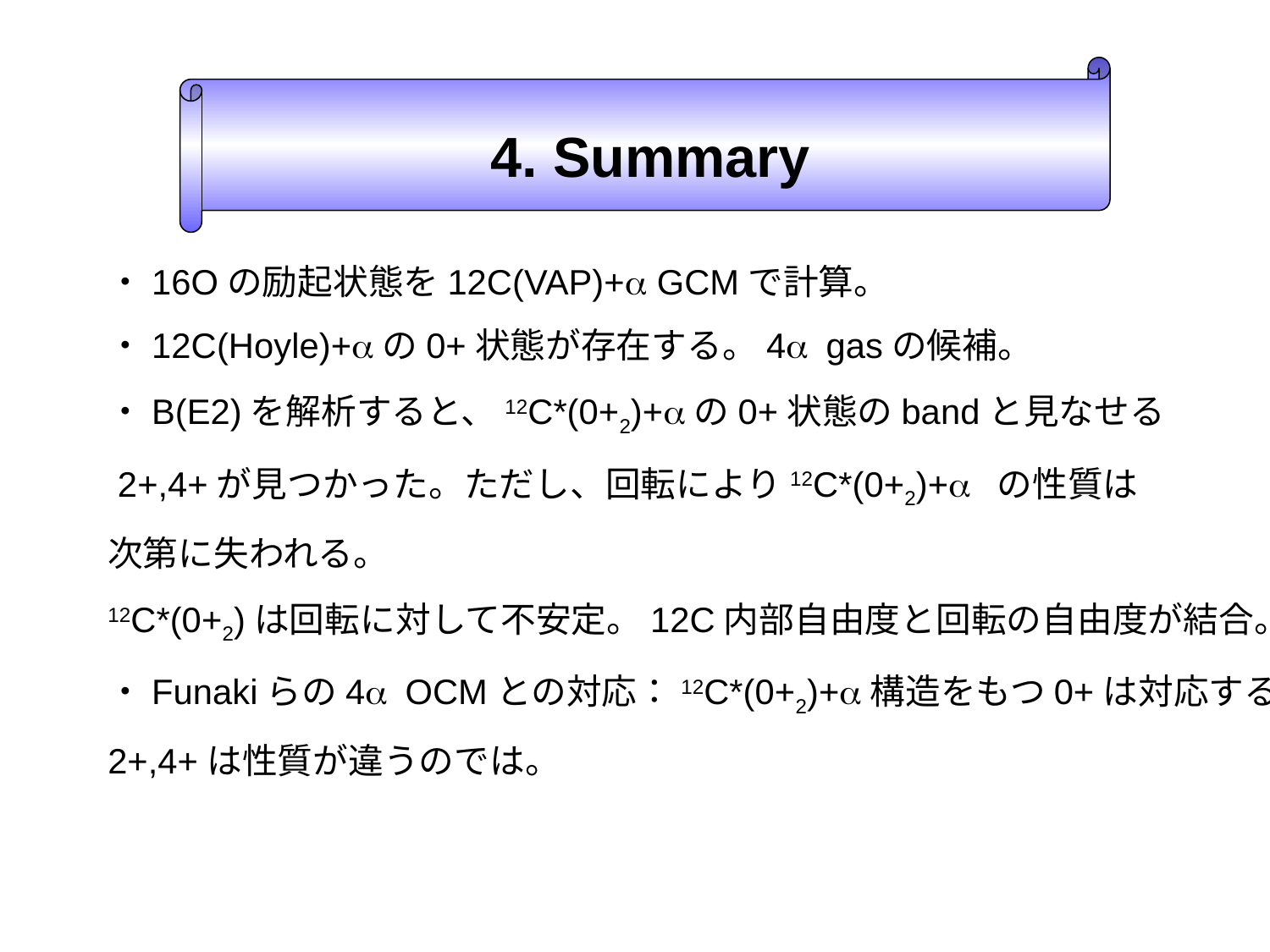

4. Summary
・16Oの励起状態を12C(VAP)+α GCMで計算。
・12C(Hoyle)+αの0+状態が存在する。4α gasの候補。
・B(E2)を解析すると、12C*(0+2)+αの0+状態のbandと見なせる
 2+,4+が見つかった。ただし、回転により12C*(0+2)+α の性質は
次第に失われる。
12C*(0+2)は回転に対して不安定。12C内部自由度と回転の自由度が結合。
・Funakiらの4α OCMとの対応：12C*(0+2)+α構造をもつ0+は対応するが、
2+,4+は性質が違うのでは。